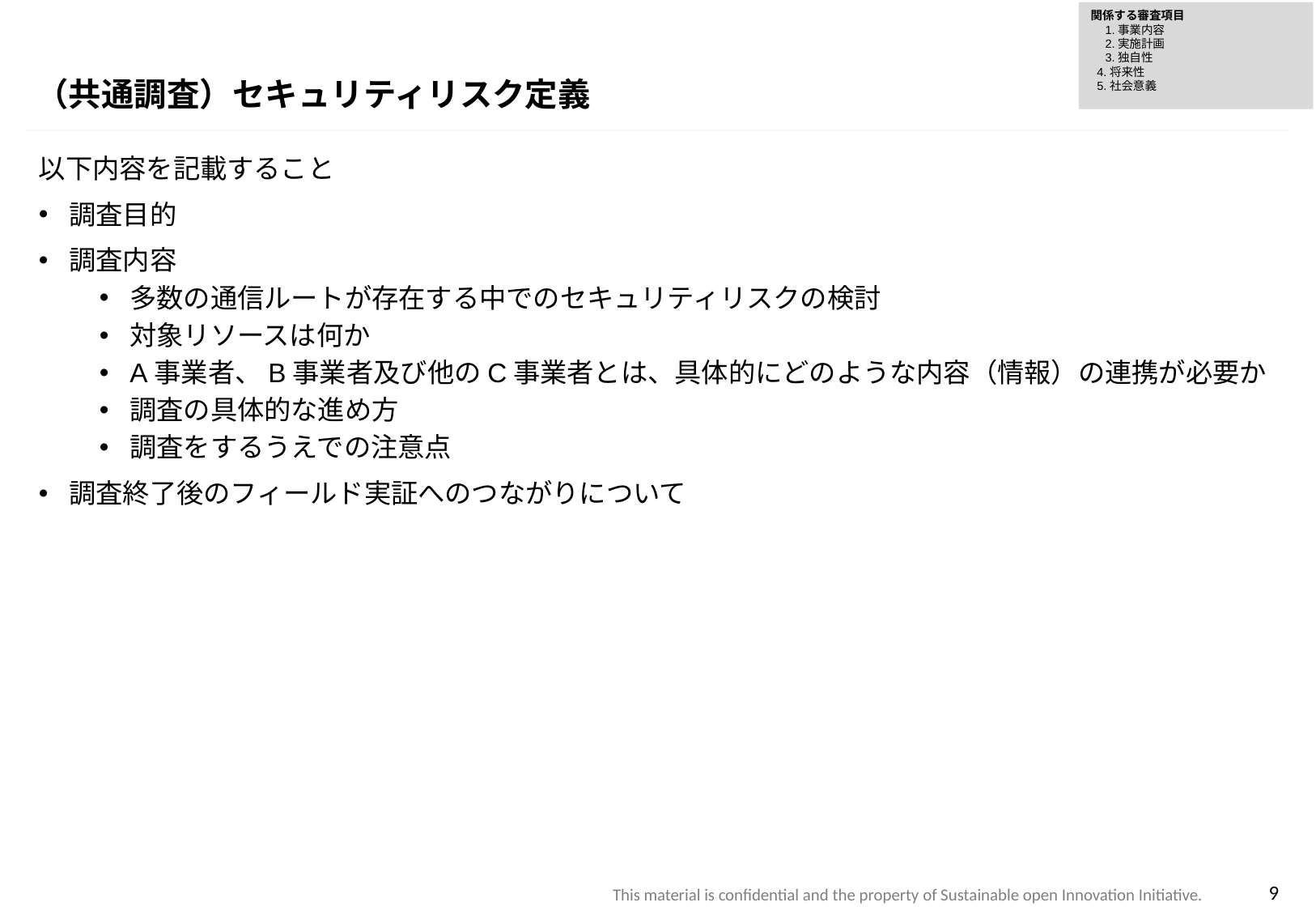

関係する審査項目
　1.事業内容
　2.実施計画
　3.独自性
  4.将来性
  5.社会意義
（共通調査）セキュリティリスク定義
以下内容を記載すること
調査目的
調査内容
多数の通信ルートが存在する中でのセキュリティリスクの検討
対象リソースは何か
A事業者、B事業者及び他のC事業者とは、具体的にどのような内容（情報）の連携が必要か
調査の具体的な進め方
調査をするうえでの注意点
調査終了後のフィールド実証へのつながりについて